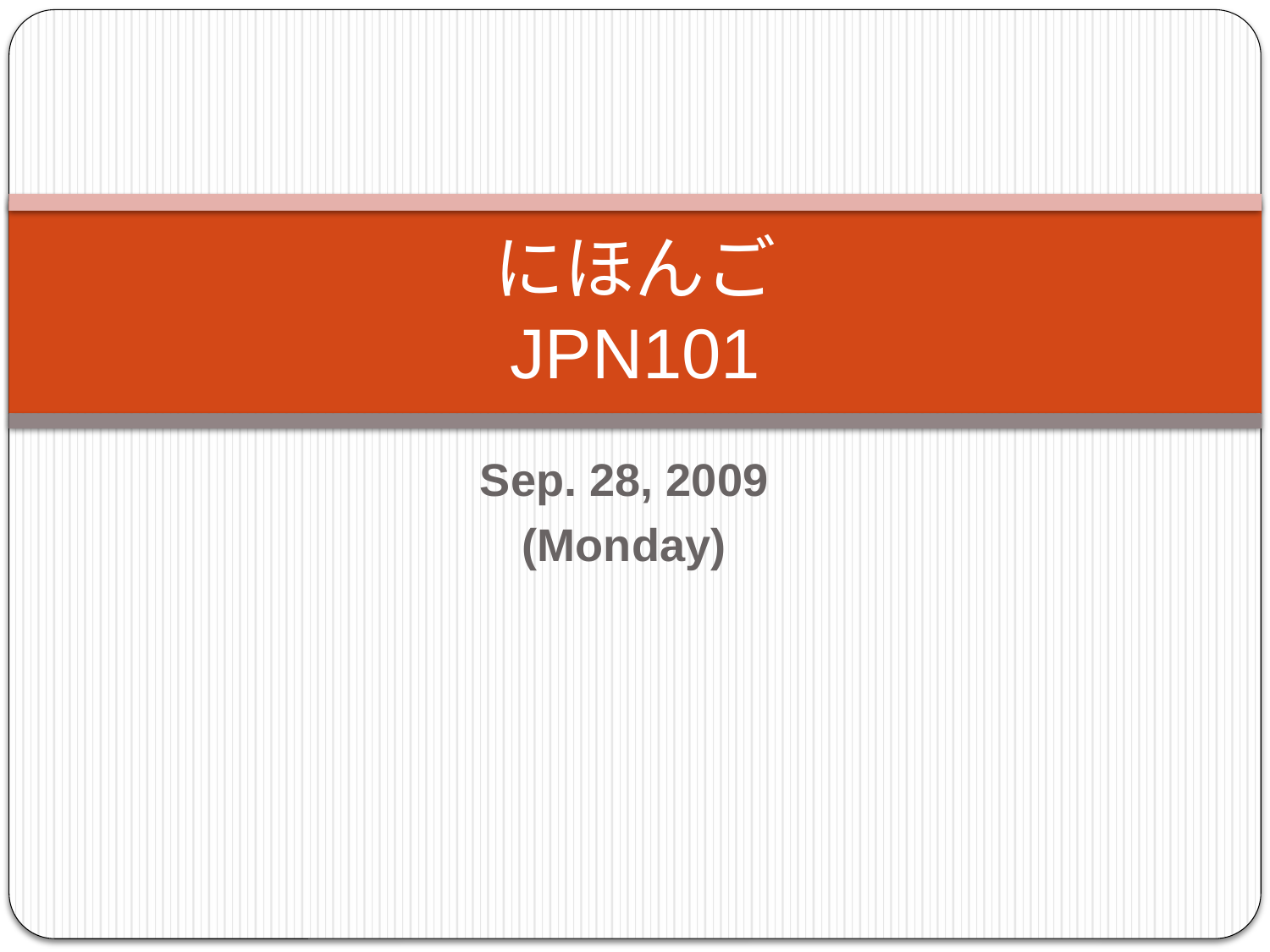

# にほんご JPN101
Sep. 28, 2009
(Monday)